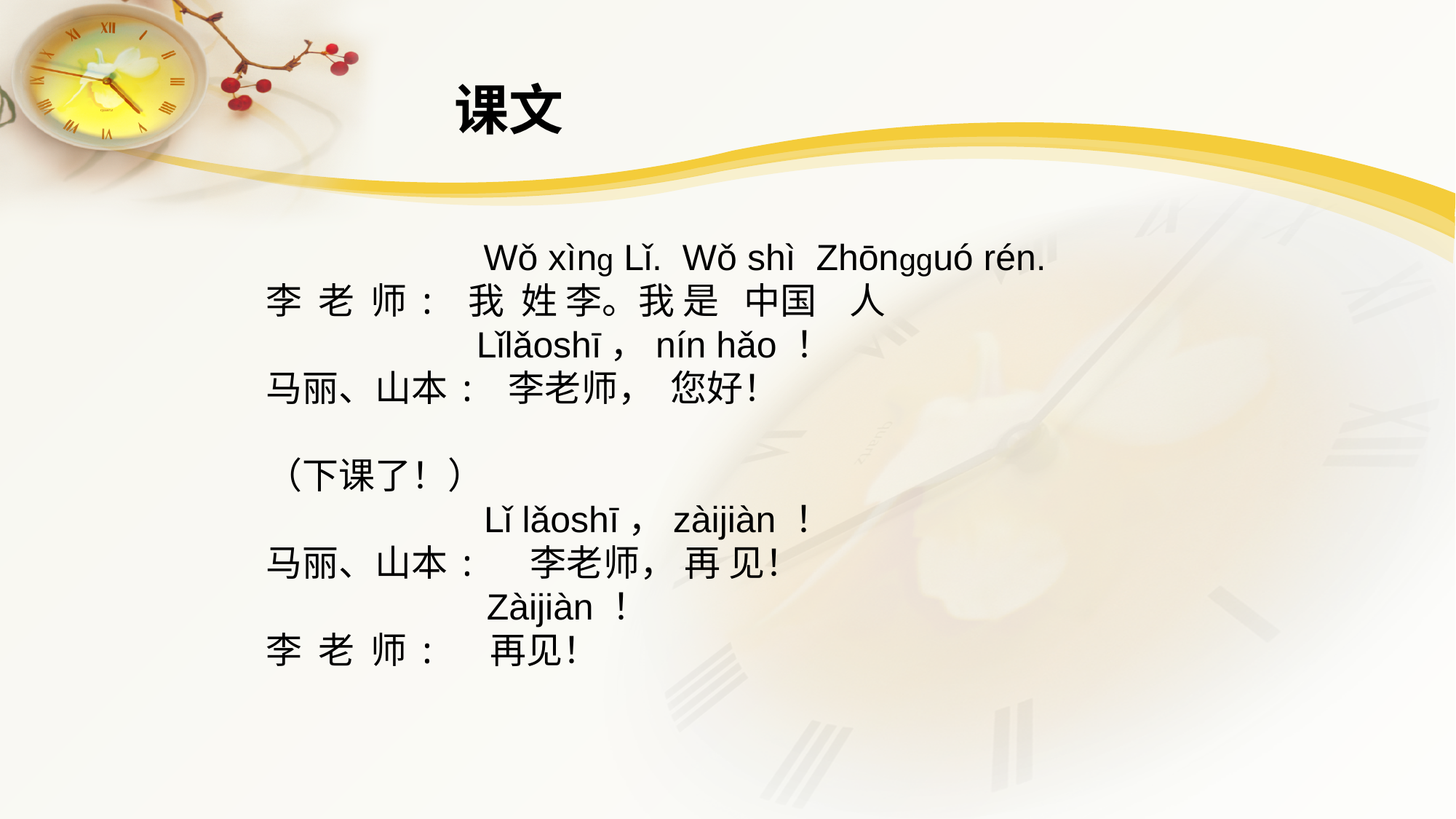

# 课文
	             Wǒ xìng Lǐ.  Wǒ shì  Zhōngguó rén.
李  老  师: 我  姓 李。我 是   中国    人
	          Lǐlǎoshī，nín hǎo ！
马丽、山本: 李老师，  您好！

（下课了！）
		Lǐ lǎoshī，zàijiàn ！
马丽、山本:  李老师， 再 见！
	           Zàijiàn ！
李  老  师:  再见！